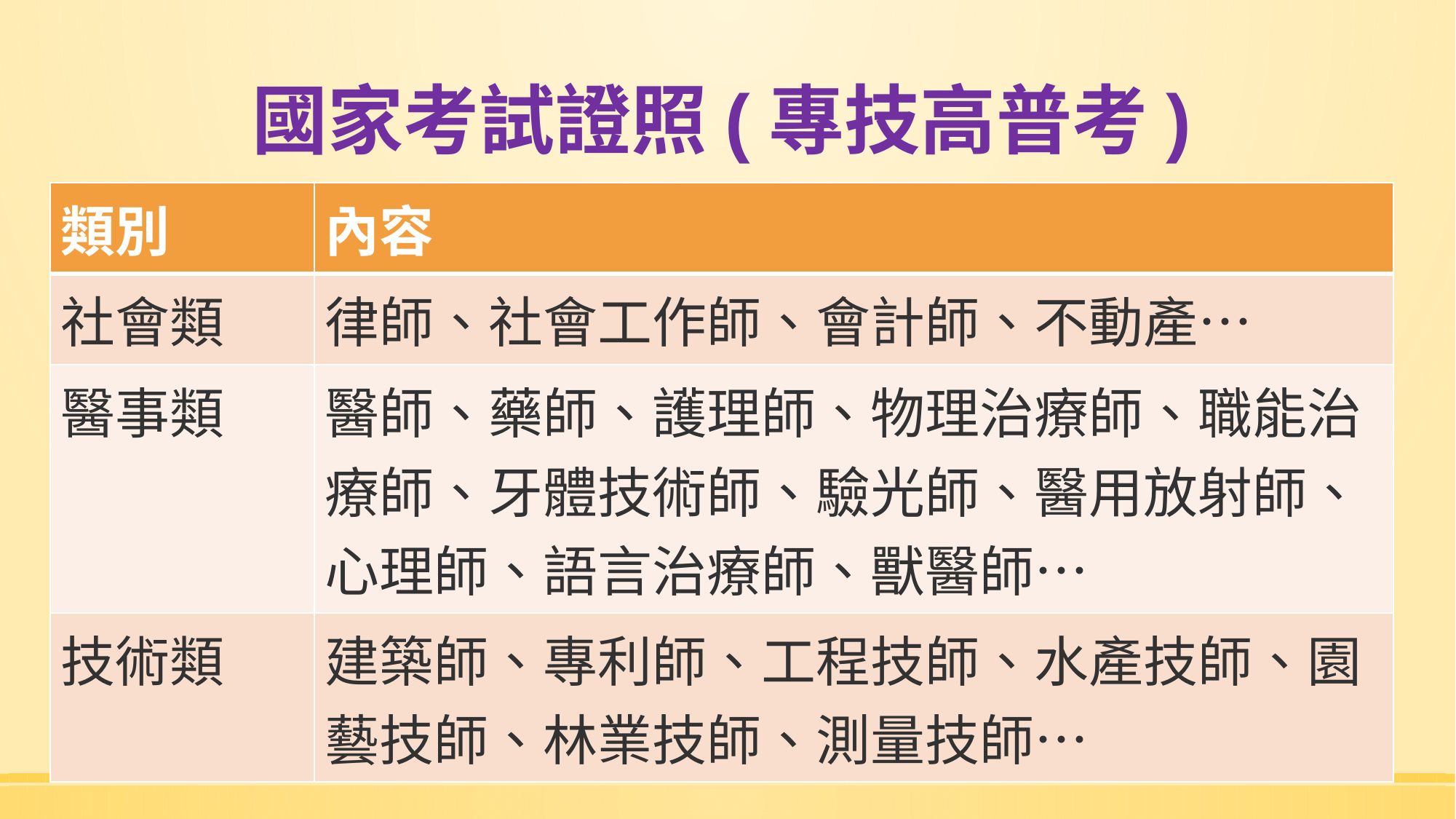

# 國家考試證照(專技高普考)
| 類別 | 內容 |
| --- | --- |
| 社會類 | 律師、社會工作師、會計師、不動產… |
| 醫事類 | 醫師、藥師、護理師、物理治療師、職能治療師、牙體技術師、驗光師、醫用放射師、心理師、語言治療師、獸醫師… |
| 技術類 | 建築師、專利師、工程技師、水產技師、園藝技師、林業技師、測量技師… |